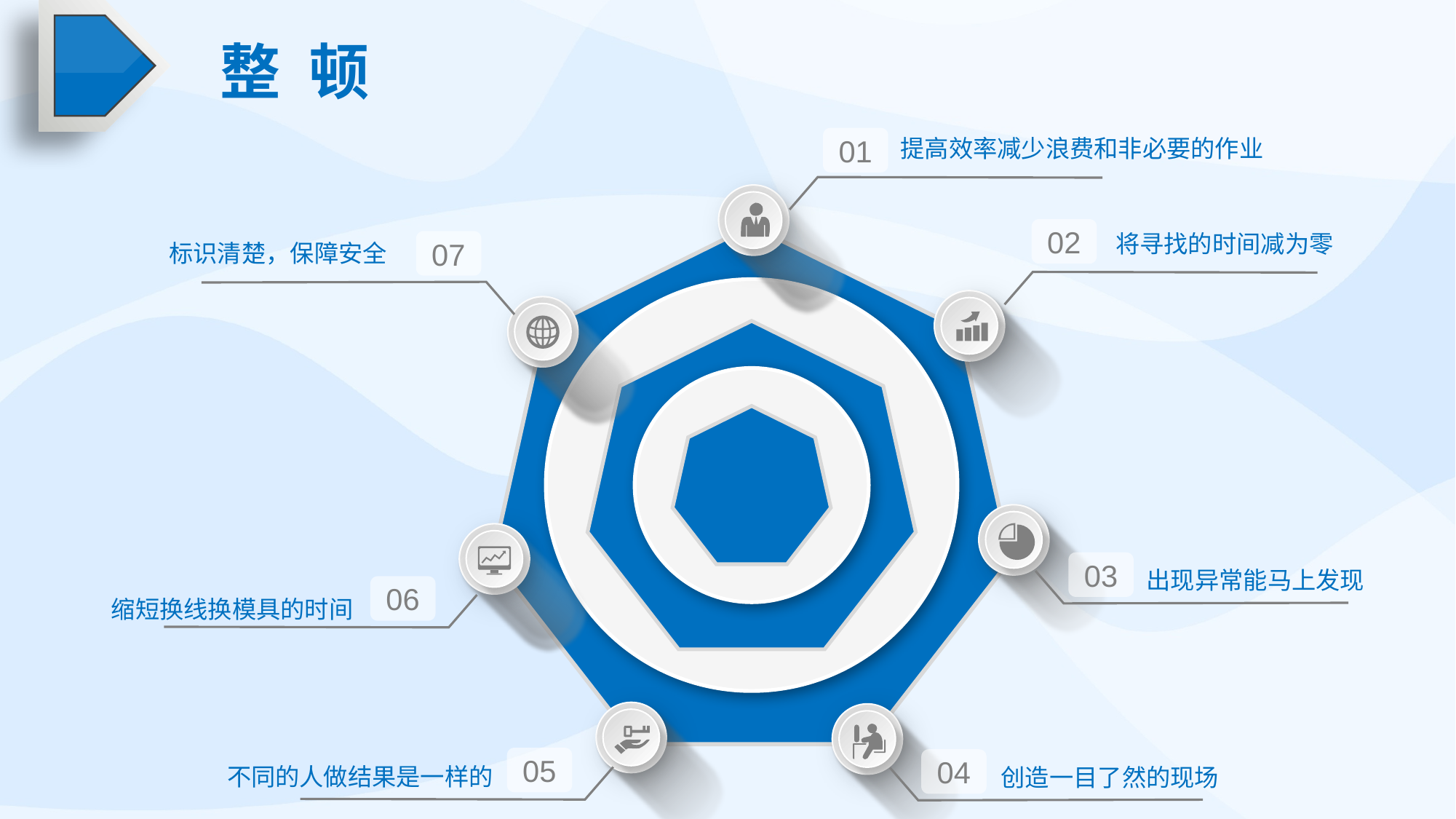

整  顿
01

提高效率减少浪费和非必要的作业

02

将寻找的时间减为零

07

标识清楚，保障安全

03

出现异常能马上发现
06

缩短换线换模具的时间

05

04

不同的人做结果是一样的

创造一目了然的现场

15